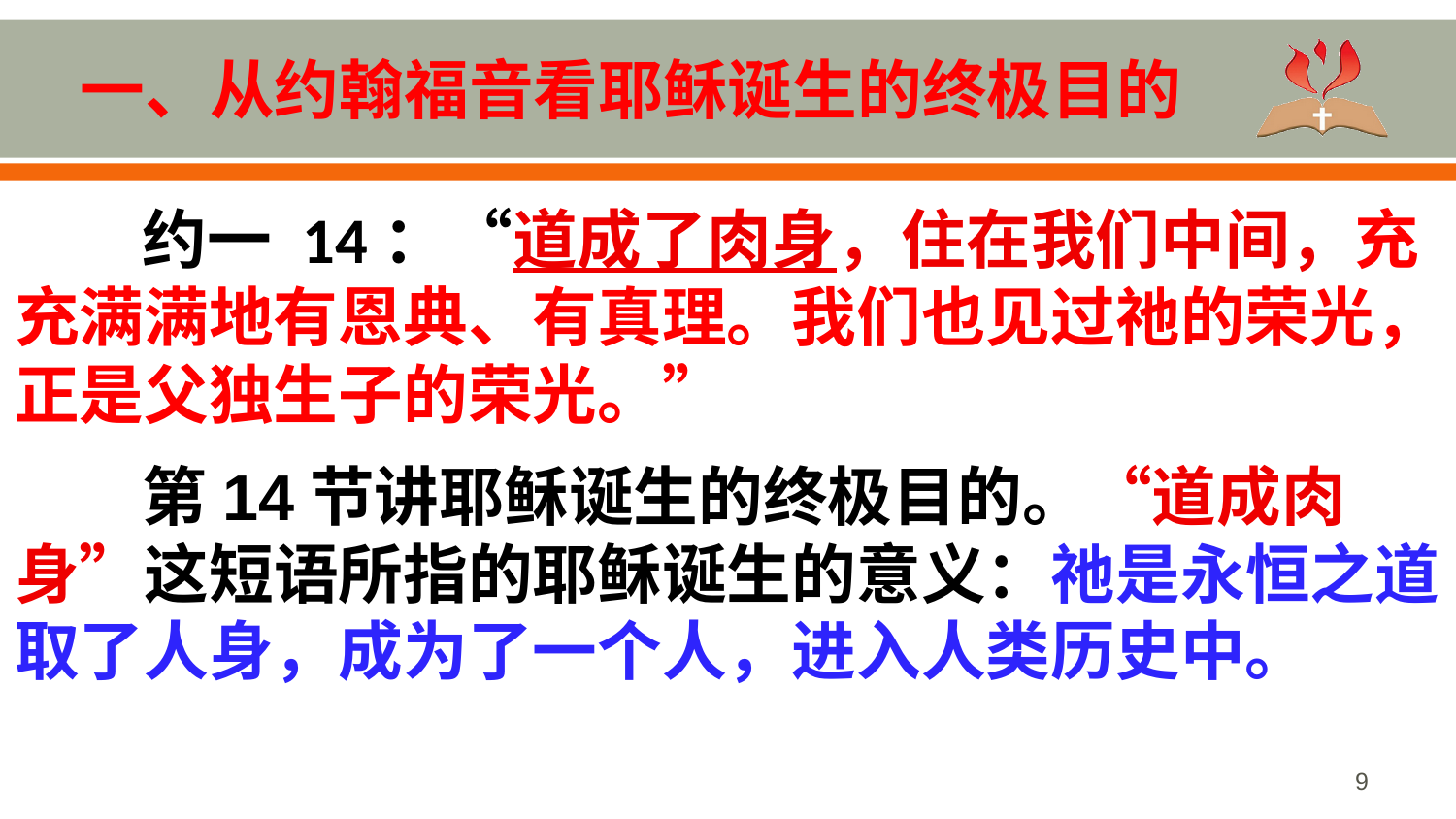

# 一、从约翰福音看耶稣诞生的终极目的
约一 14：“道成了肉身，住在我们中间，充充满满地有恩典、有真理。我们也见过祂的荣光，正是父独生子的荣光。”
第14节讲耶稣诞生的终极目的。“道成肉身”这短语所指的耶稣诞生的意义：祂是永恒之道取了人身，成为了一个人，进入人类历史中。

9